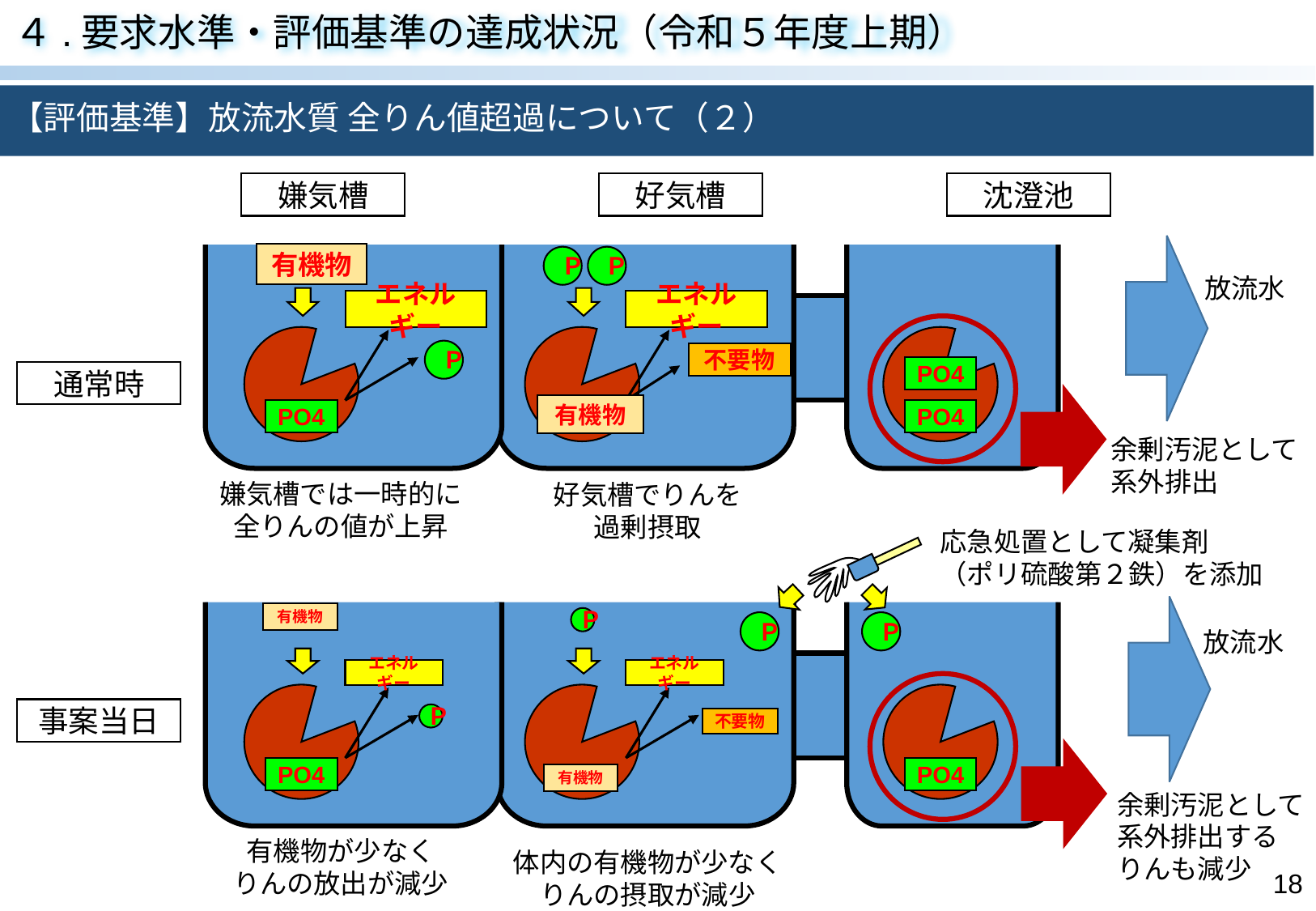

４.要求水準・評価基準の達成状況（令和５年度上期）
【評価基準】放流水質 全りん値超過について（２）
嫌気槽
好気槽
沈澄池

有機物

Ｐ
Ｐ

エネルギー
エネルギー

Ｐ
不要物
PO4
有機物
PO4
PO4
放流水

余剰汚泥として
系外排出
嫌気槽では一時的に
全りんの値が上昇
好気槽でりんを
過剰摂取
通常時
応急処置として凝集剤
（ポリ硫酸第２鉄）を添加

有機物
Ｐ
Ｐ
Ｐ

エネルギー
エネルギー

Ｐ
不要物
PO4
PO4
有機物

放流水

余剰汚泥として
系外排出する
りんも減少
有機物が少なく
りんの放出が減少
体内の有機物が少なく
りんの摂取が減少

事案当日
18